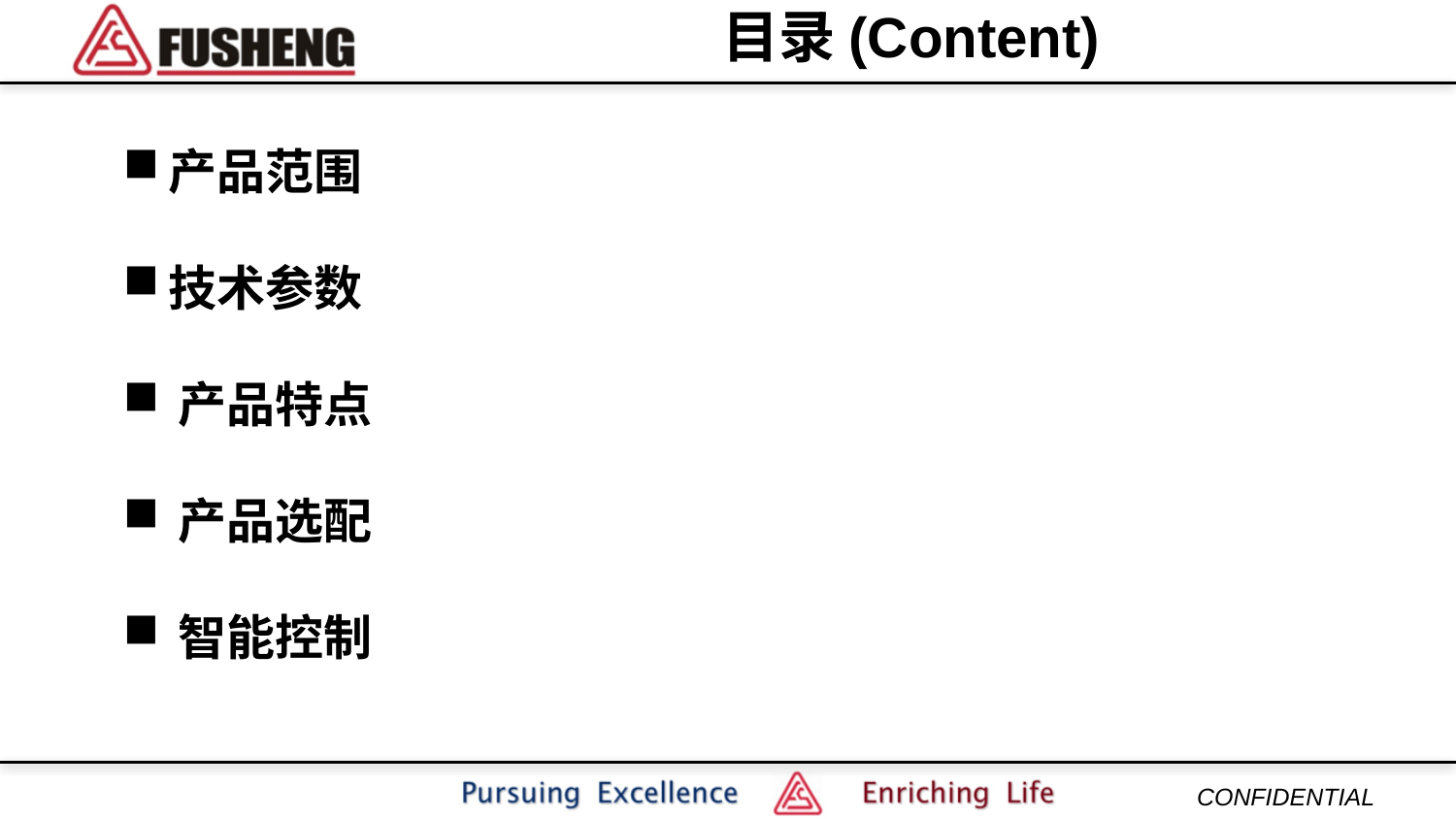

# 目录(Content)
产品范围

技术参数

产品特点

产品选配

智能控制